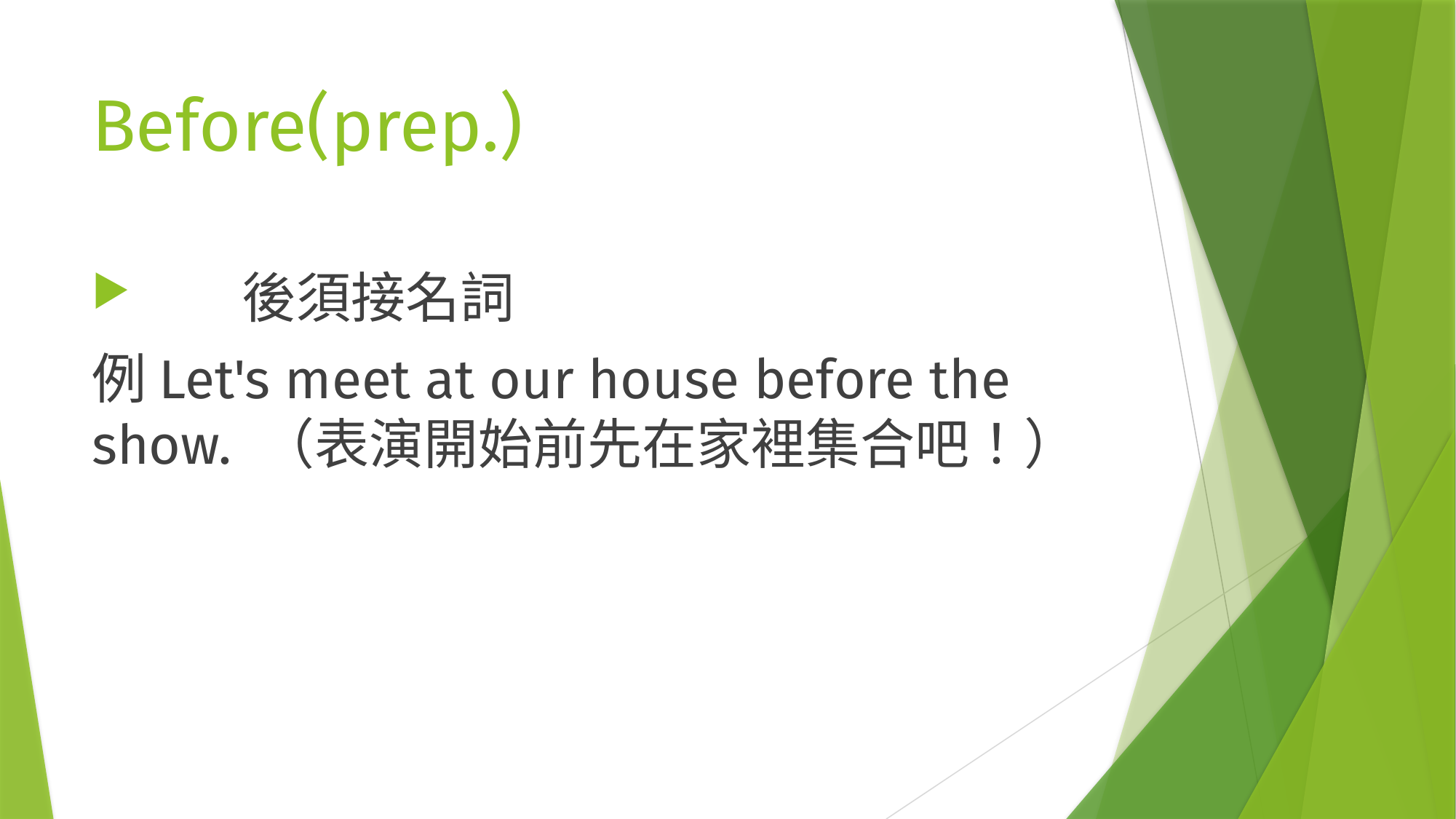

# Before(prep.)
	後須接名詞
例Let's meet at our house before the show. （表演開始前先在家裡集合吧！）